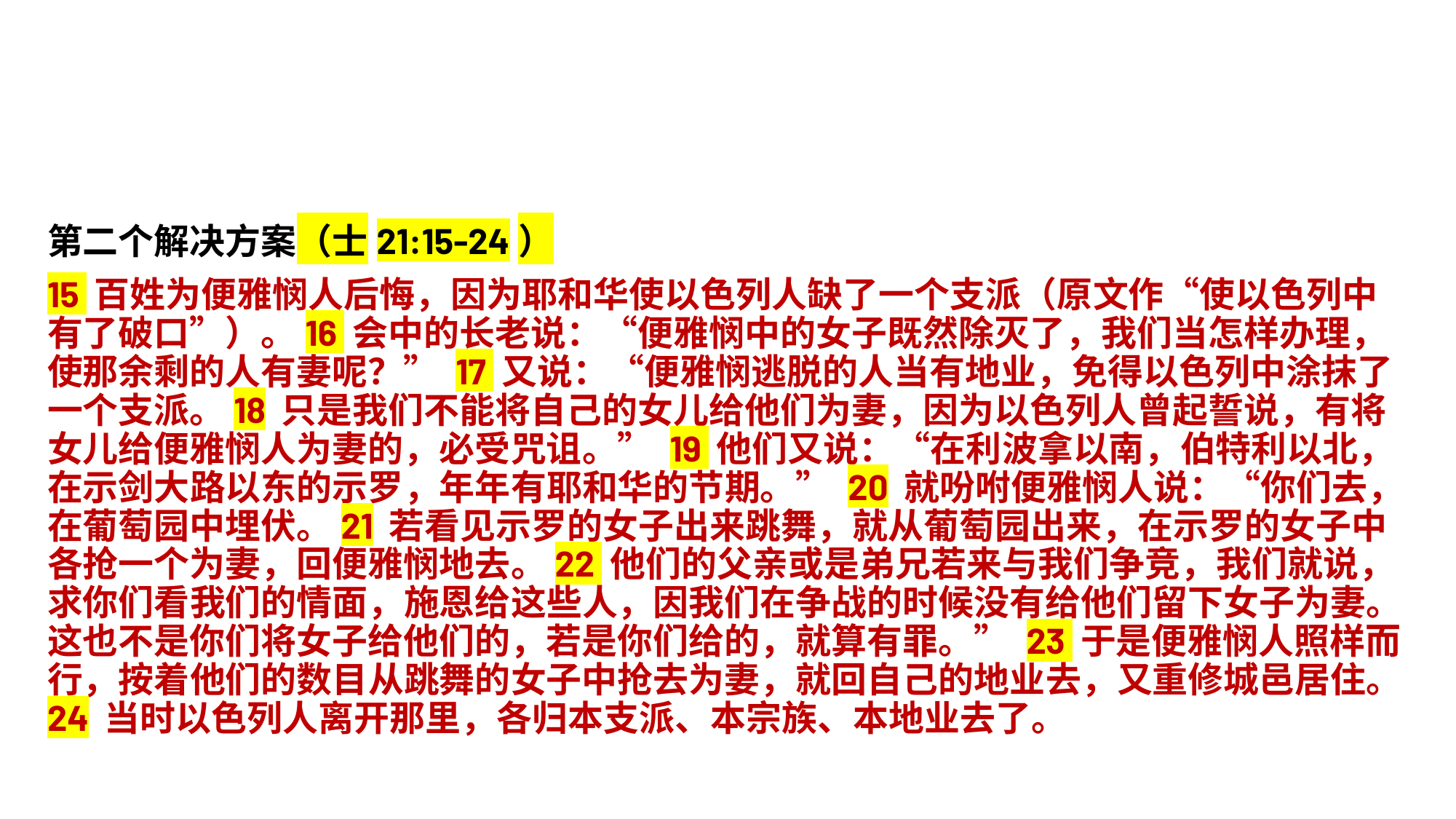

第二个解决方案（士21:15-24）
15 百姓为便雅悯人后悔，因为耶和华使以色列人缺了一个支派（原文作“使以色列中有了破口”）。16 会中的长老说：“便雅悯中的女子既然除灭了，我们当怎样办理，使那余剩的人有妻呢？” 17 又说：“便雅悯逃脱的人当有地业，免得以色列中涂抹了一个支派。18 只是我们不能将自己的女儿给他们为妻，因为以色列人曾起誓说，有将女儿给便雅悯人为妻的，必受咒诅。” 19 他们又说：“在利波拿以南，伯特利以北，在示剑大路以东的示罗，年年有耶和华的节期。” 20 就吩咐便雅悯人说：“你们去，在葡萄园中埋伏。21 若看见示罗的女子出来跳舞，就从葡萄园出来，在示罗的女子中各抢一个为妻，回便雅悯地去。22 他们的父亲或是弟兄若来与我们争竞，我们就说，求你们看我们的情面，施恩给这些人，因我们在争战的时候没有给他们留下女子为妻。这也不是你们将女子给他们的，若是你们给的，就算有罪。” 23 于是便雅悯人照样而行，按着他们的数目从跳舞的女子中抢去为妻，就回自己的地业去，又重修城邑居住。24 当时以色列人离开那里，各归本支派、本宗族、本地业去了。